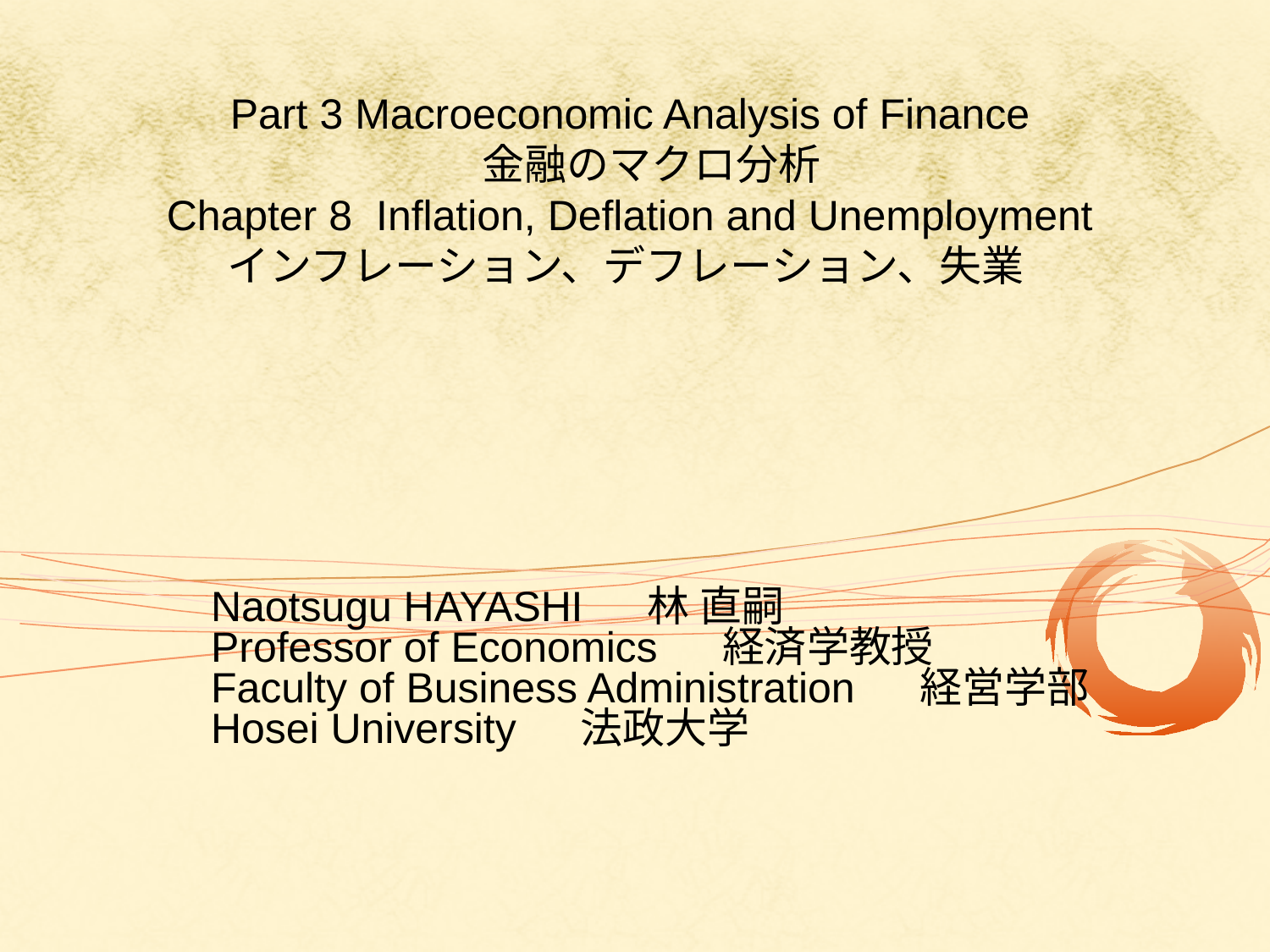

# Part 3 Macroeconomic Analysis of Finance 　金融のマクロ分析 Chapter 8  Inflation, Deflation and Unemployment インフレーション、デフレーション、失業
Naotsugu HAYASHI 　林 直嗣
Professor of Economics 　経済学教授
Faculty of Business Administration 　経営学部
Hosei University 　法政大学